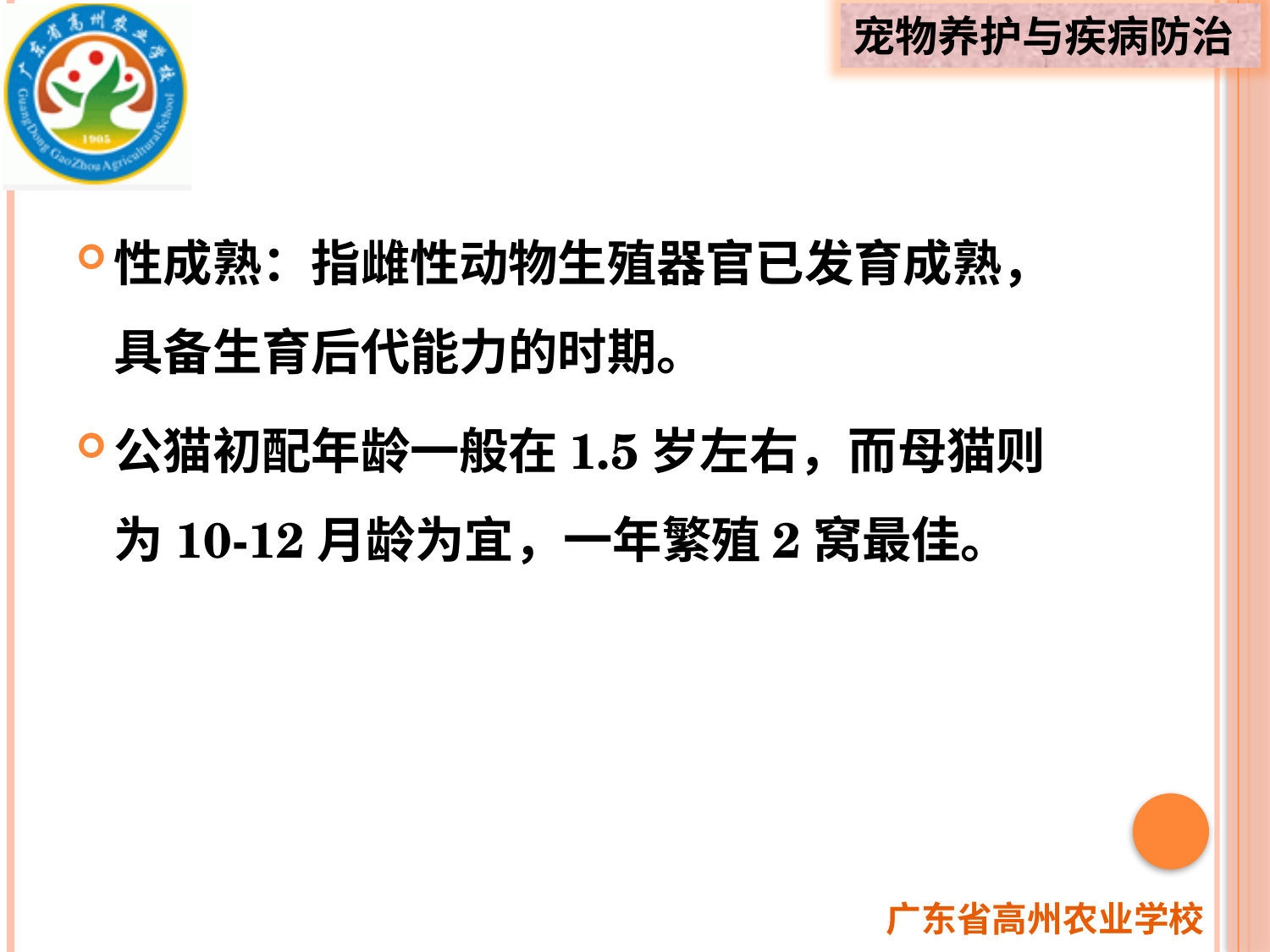

性成熟：指雌性动物生殖器官已发育成熟，具备生育后代能力的时期。
公猫初配年龄一般在1.5岁左右，而母猫则为10-12月龄为宜，一年繁殖2窝最佳。